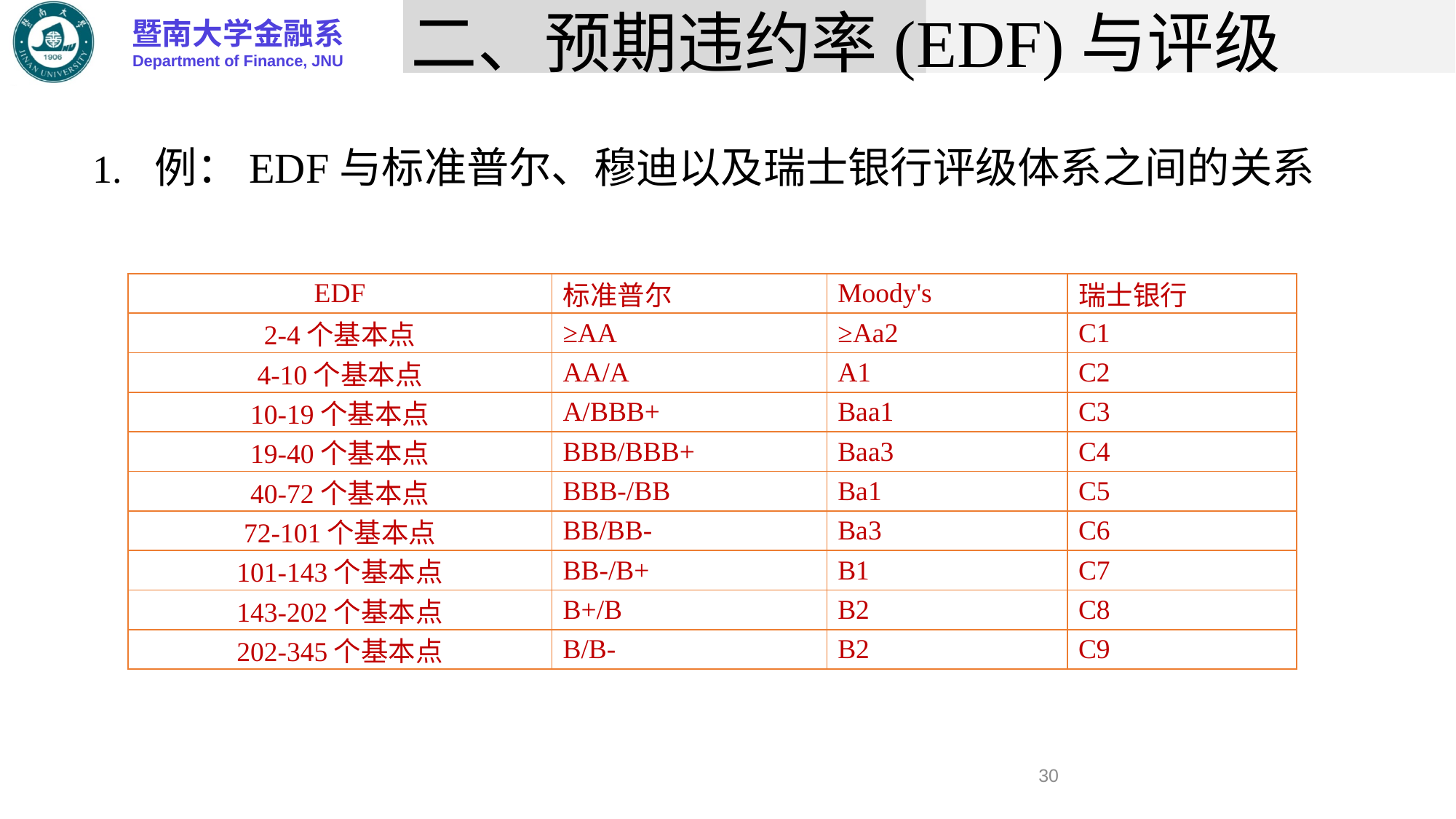

# 二、预期违约率(EDF)与评级
1.	例：EDF与标准普尔、穆迪以及瑞士银行评级体系之间的关系
| EDF | 标准普尔 | Moody's | 瑞士银行 |
| --- | --- | --- | --- |
| 2-4个基本点 | ≥AA | ≥Aa2 | C1 |
| 4-10个基本点 | AA/A | A1 | C2 |
| 10-19个基本点 | A/BBB+ | Baa1 | C3 |
| 19-40个基本点 | BBB/BBB+ | Baa3 | C4 |
| 40-72个基本点 | BBB-/BB | Ba1 | C5 |
| 72-101个基本点 | BB/BB- | Ba3 | C6 |
| 101-143个基本点 | BB-/B+ | B1 | C7 |
| 143-202个基本点 | B+/B | B2 | C8 |
| 202-345个基本点 | B/B- | B2 | C9 |
30